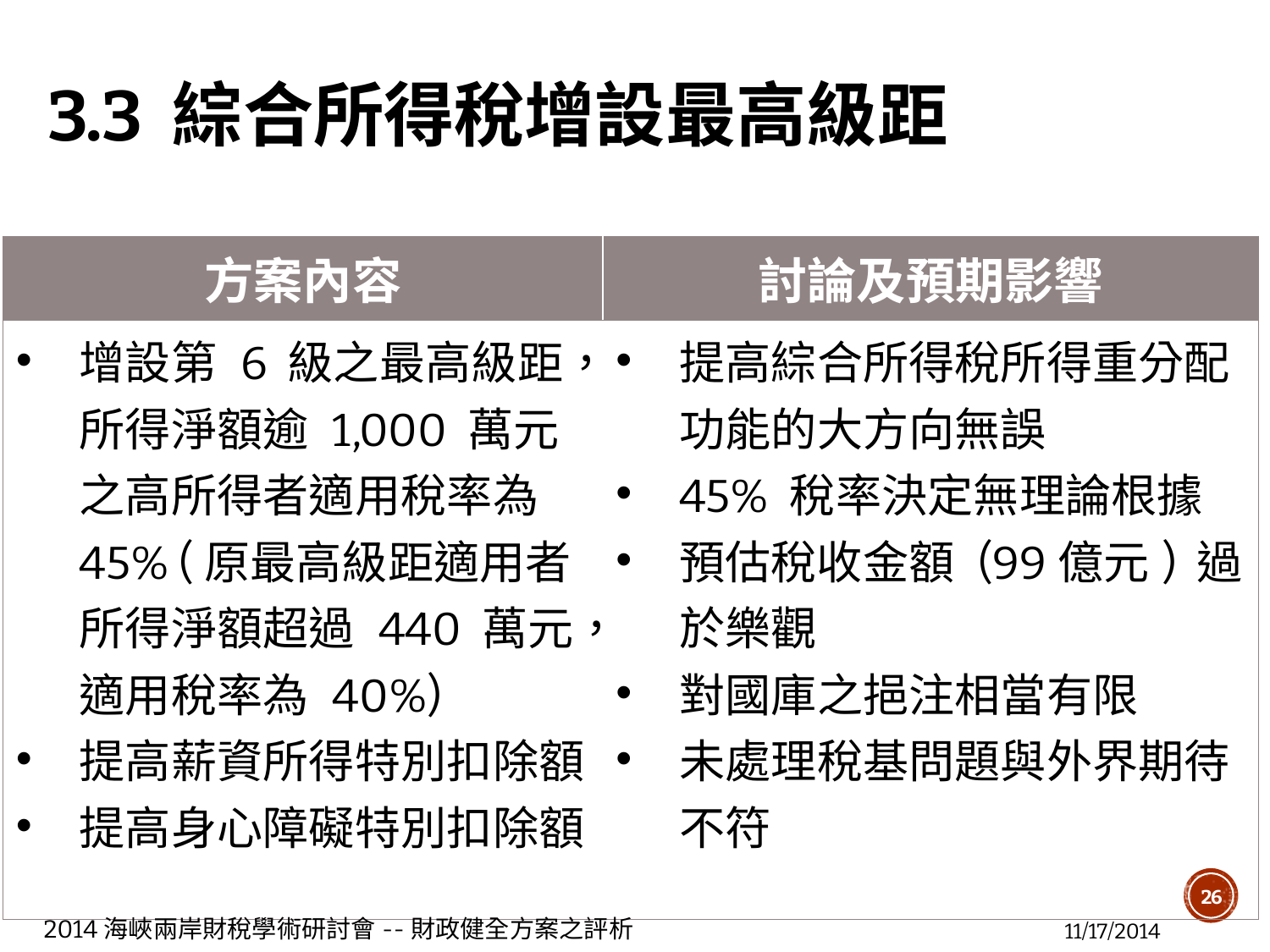

# 3.3 綜合所得稅增設最高級距
| 方案內容 | 討論及預期影響 |
| --- | --- |
| 增設第 6 級之最高級距，所得淨額逾 1,000 萬元之高所得者適用稅率為45% (原最高級距適用者所得淨額超過 440 萬元，適用稅率為 40%) 提高薪資所得特別扣除額 提高身心障礙特別扣除額 | 提高綜合所得稅所得重分配功能的大方向無誤 45% 稅率決定無理論根據 預估稅收金額 (99億元) 過於樂觀 對國庫之挹注相當有限 未處理稅基問題與外界期待不符 |
26
2014海峽兩岸財稅學術研討會--財政健全方案之評析
11/17/2014